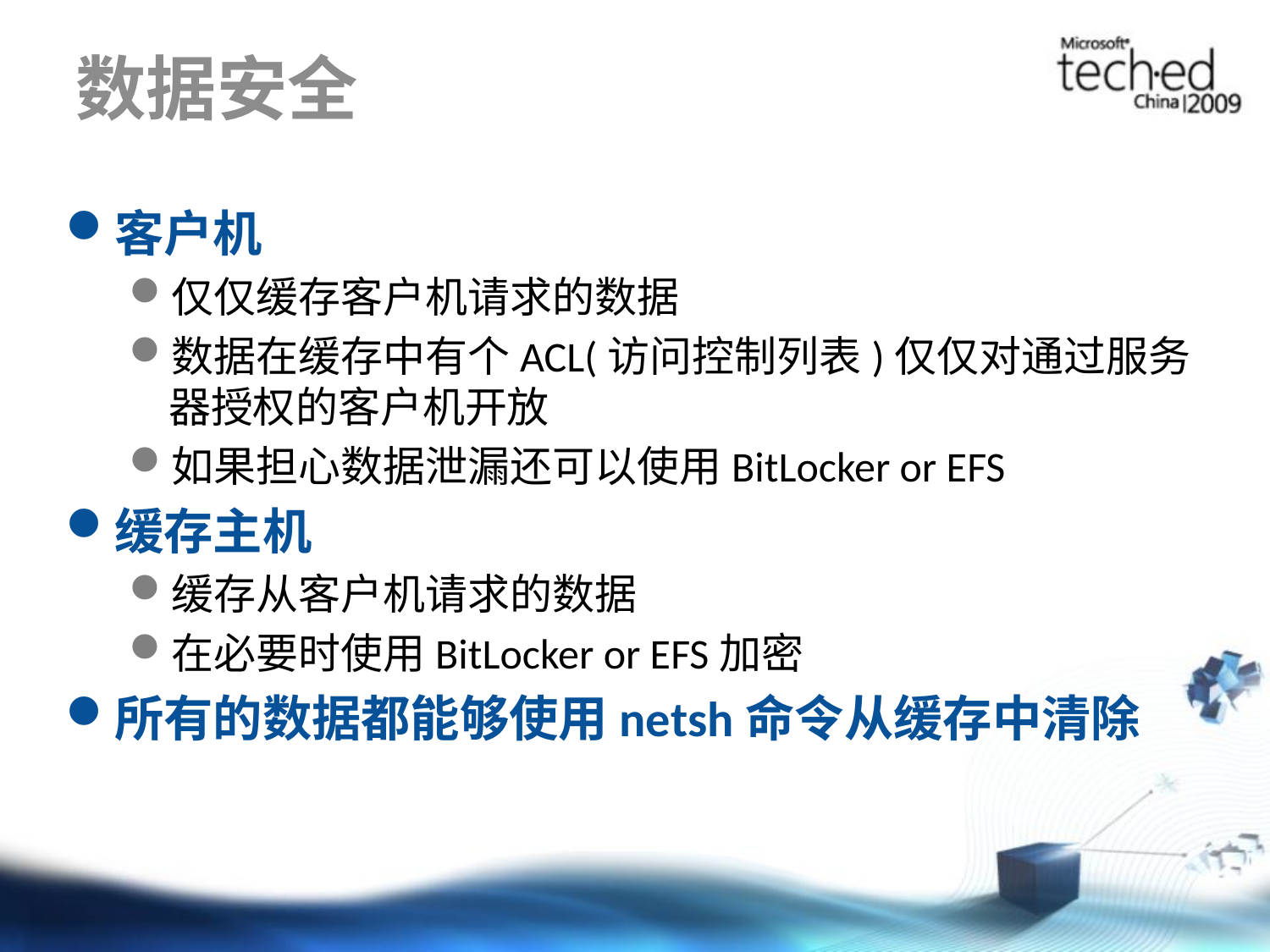

# 数据安全
客户机
仅仅缓存客户机请求的数据
数据在缓存中有个ACL(访问控制列表)仅仅对通过服务器授权的客户机开放
如果担心数据泄漏还可以使用BitLocker or EFS
缓存主机
缓存从客户机请求的数据
在必要时使用BitLocker or EFS加密
所有的数据都能够使用netsh命令从缓存中清除